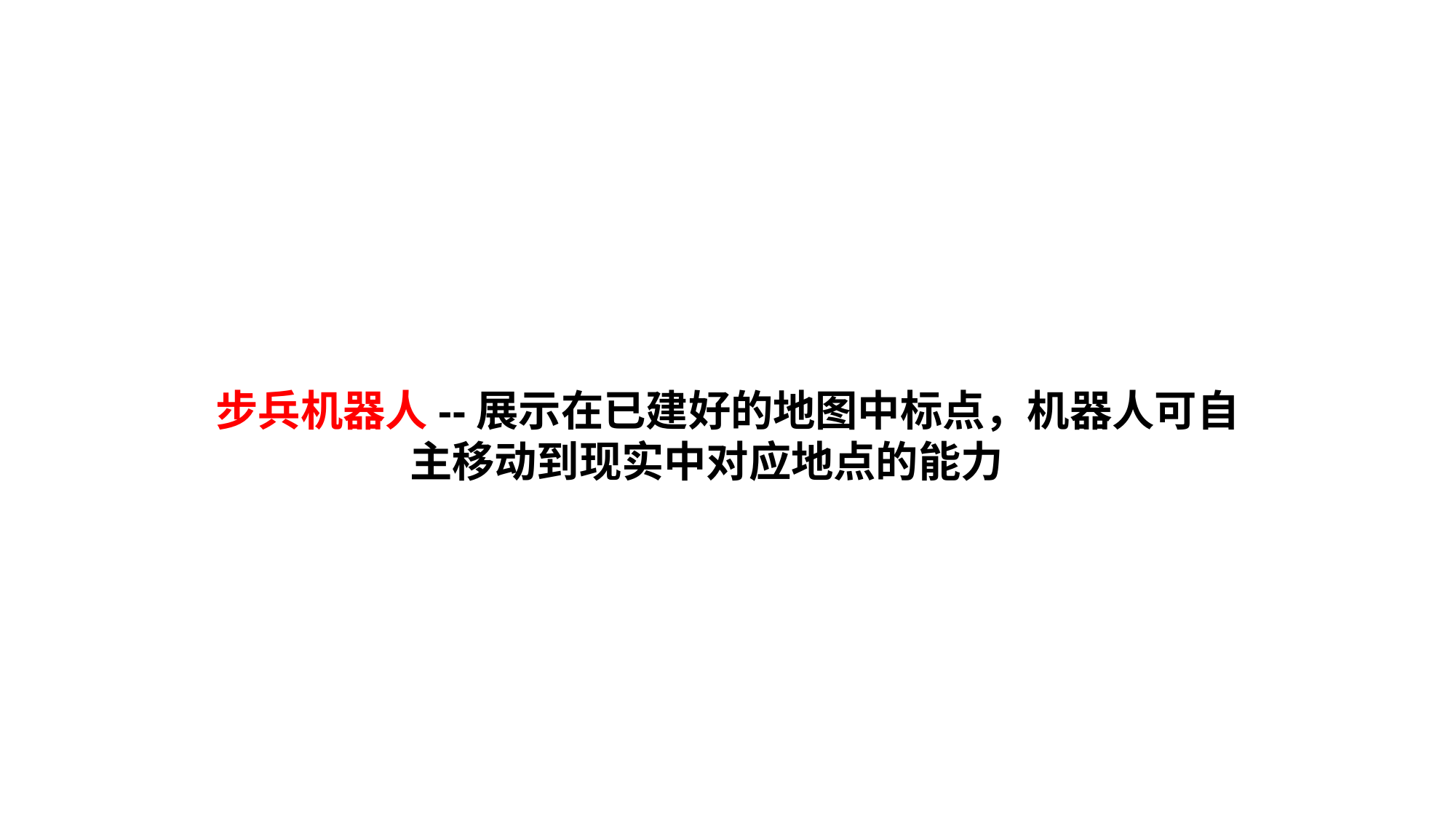

步兵机器人--展示在已建好的地图中标点，机器人可自主移动到现实中对应地点的能力